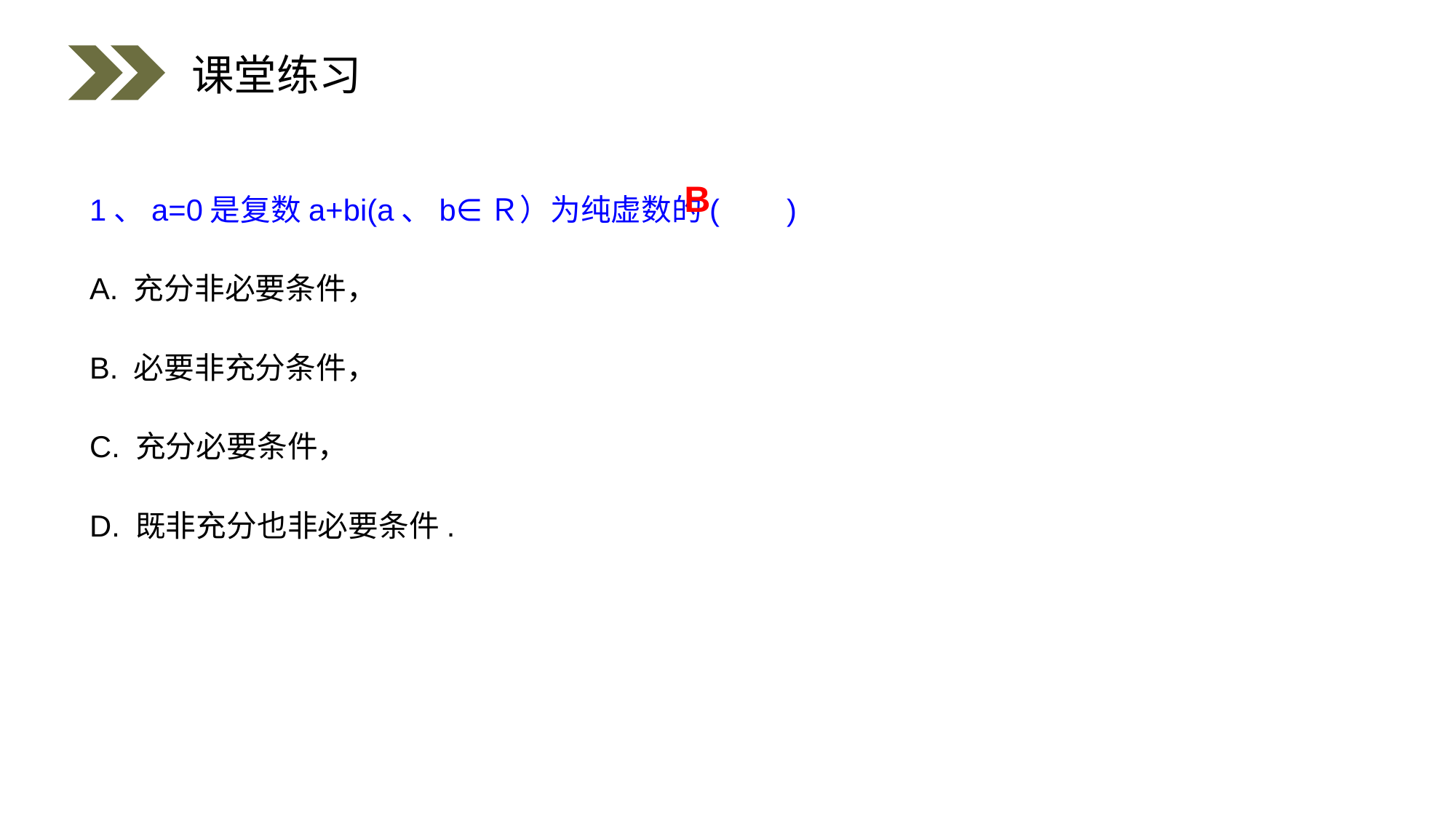

课堂练习
1、a=0是复数a+bi(a、b∈Ｒ）为纯虚数的(        )
A. 充分非必要条件，
B. 必要非充分条件，
C. 充分必要条件，
D. 既非充分也非必要条件.
 B